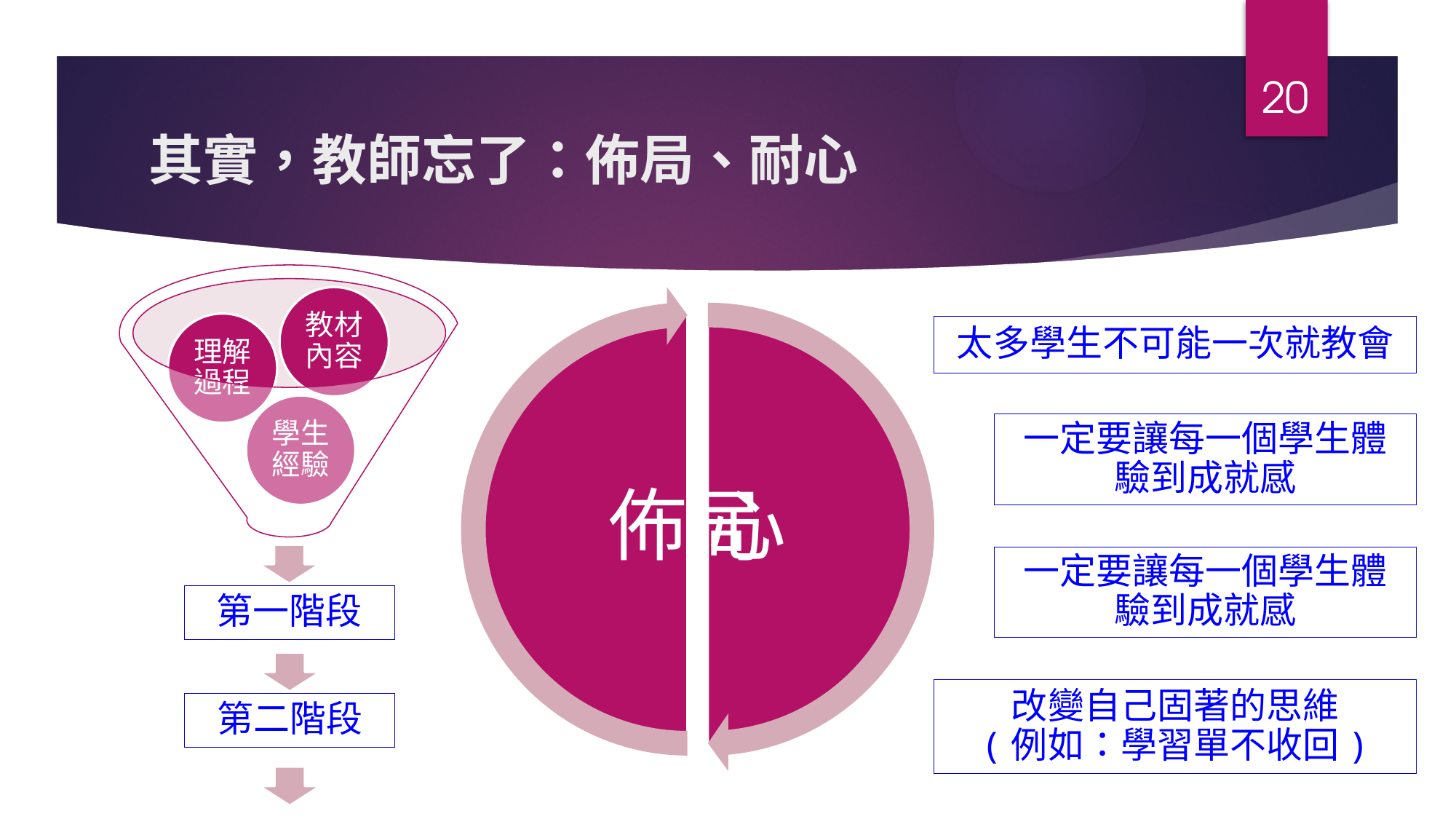

20
# 其實，教師忘了：佈局、耐心
第一階段
學生經驗
理解過程
教材內容

第二階段

耐心
佈局

太多學生不可能一次就教會

一定要讓每一個學生體驗到成就感

一定要讓每一個學生體驗到成就感

改變自己固著的思維
(例如：學習單不收回)